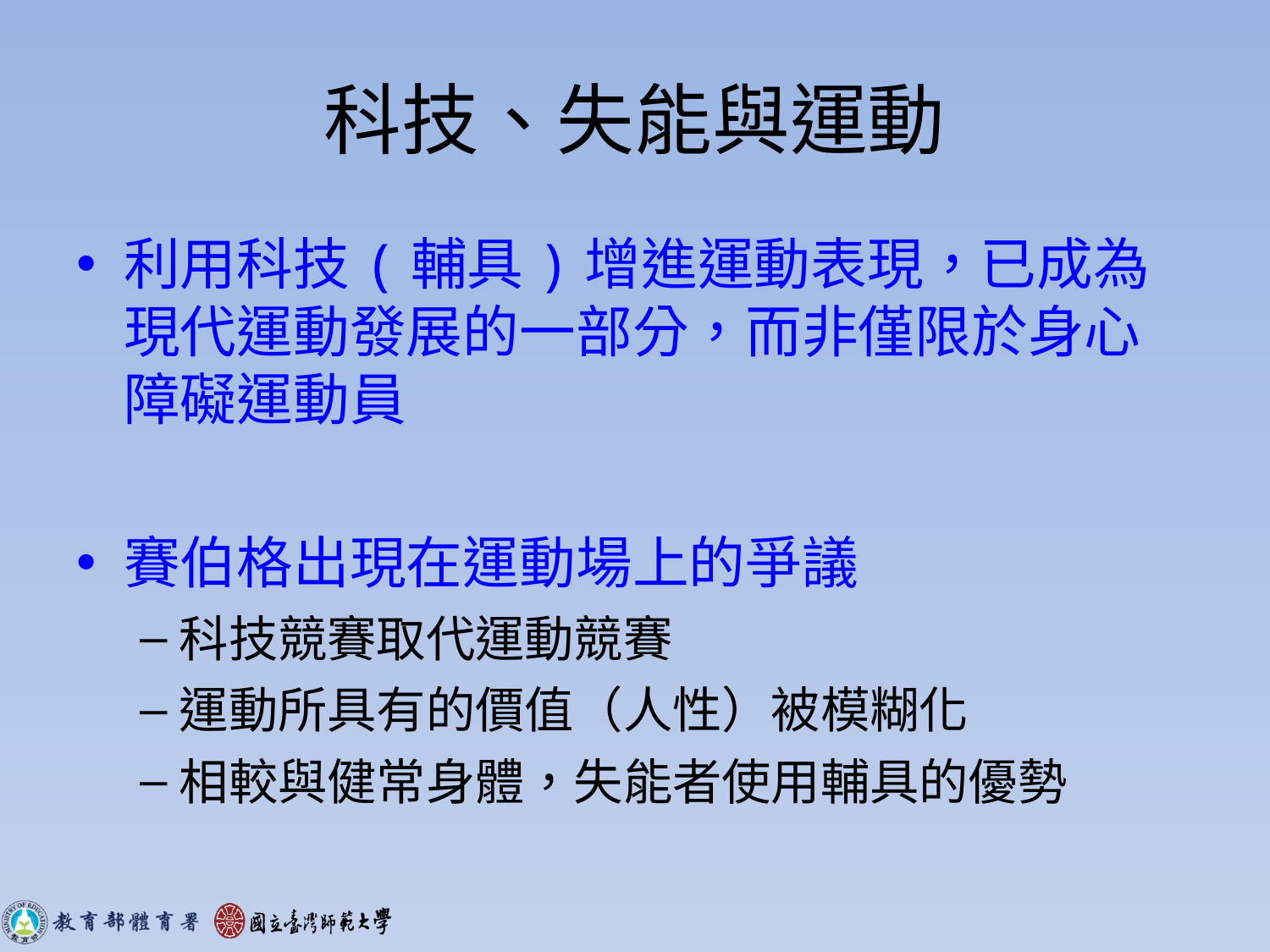

# 科技、失能與運動
利用科技(輔具)增進運動表現，已成為現代運動發展的一部分，而非僅限於身心障礙運動員

賽伯格出現在運動場上的爭議
科技競賽取代運動競賽
運動所具有的價值（人性）被模糊化
相較與健常身體，失能者使用輔具的優勢